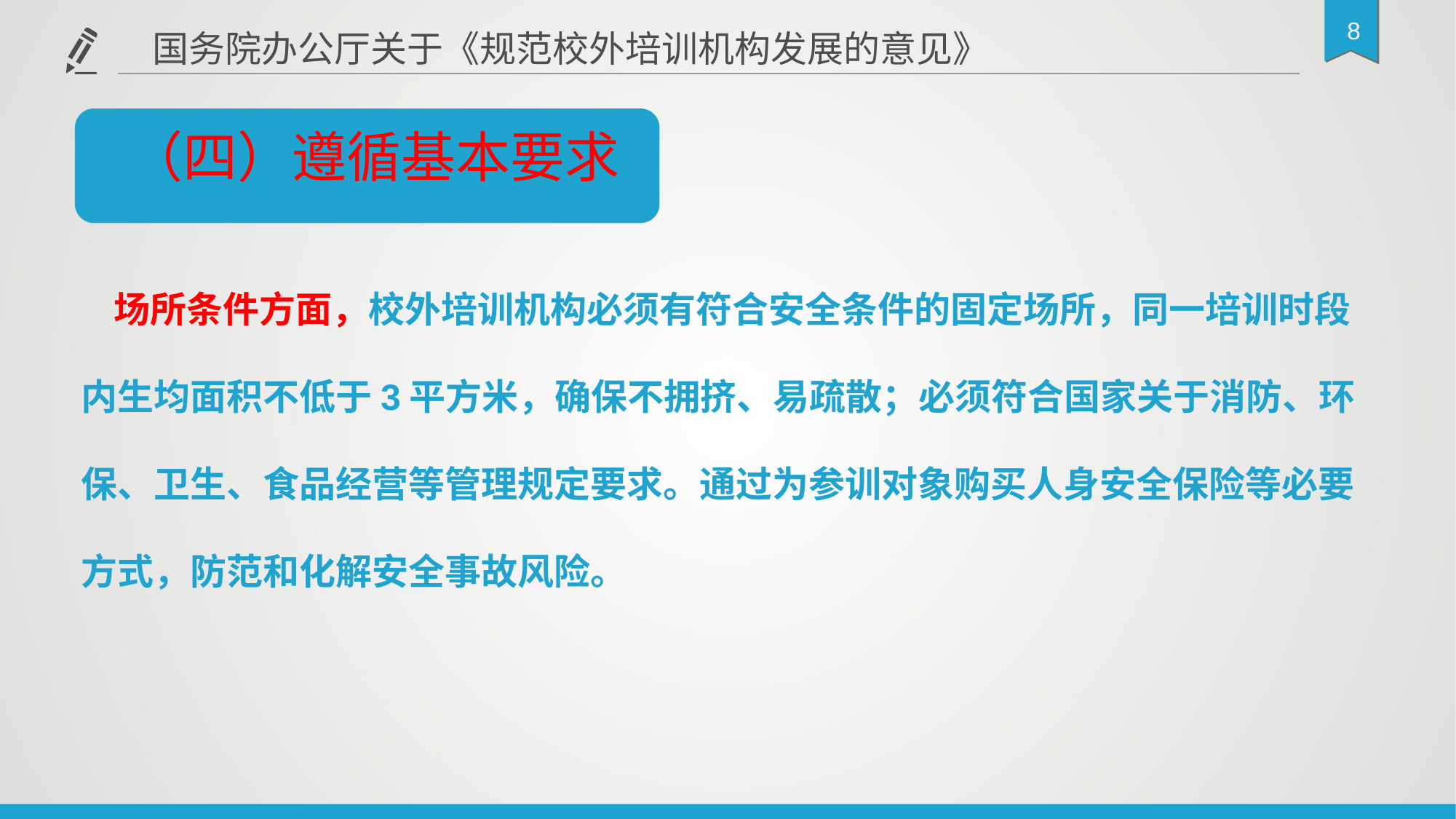

国务院办公厅关于《规范校外培训机构发展的意见》

（四）遵循基本要求
   场所条件方面，校外培训机构必须有符合安全条件的固定场所，同一培训时段内生均面积不低于3平方米，确保不拥挤、易疏散；必须符合国家关于消防、环保、卫生、食品经营等管理规定要求。通过为参训对象购买人身安全保险等必要方式，防范和化解安全事故风险。